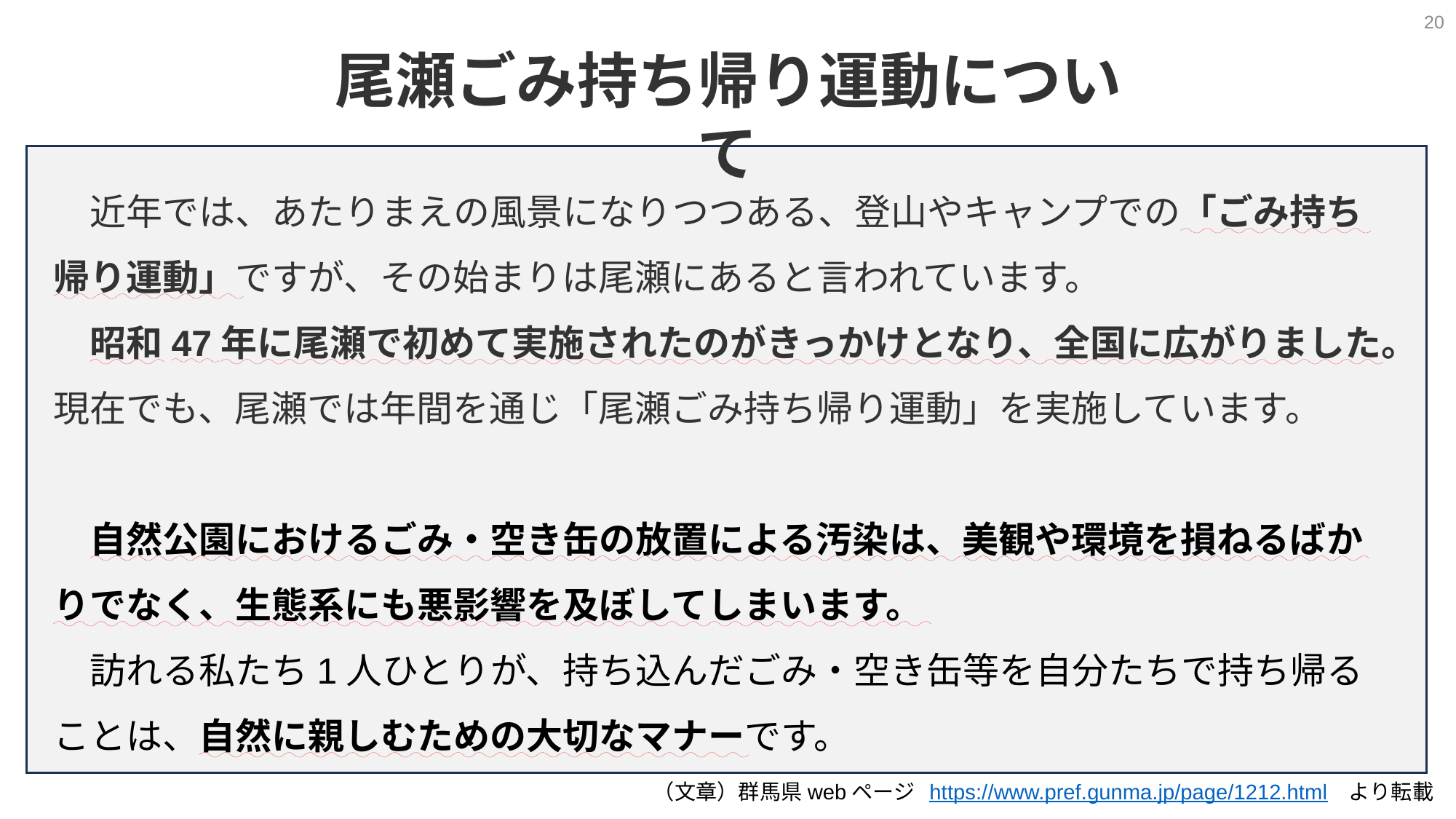

20
尾瀬ごみ持ち帰り運動について

　近年では、あたりまえの風景になりつつある、登山やキャンプでの「ごみ持ち帰り運動」ですが、その始まりは尾瀬にあると言われています。
　昭和47年に尾瀬で初めて実施されたのがきっかけとなり、全国に広がりました。現在でも、尾瀬では年間を通じ「尾瀬ごみ持ち帰り運動」を実施しています。

　自然公園におけるごみ・空き缶の放置による汚染は、美観や環境を損ねるばかりでなく、生態系にも悪影響を及ぼしてしまいます。
　訪れる私たち1人ひとりが、持ち込んだごみ・空き缶等を自分たちで持ち帰ることは、自然に親しむための大切なマナーです。
（文章）群馬県webページ  https://www.pref.gunma.jp/page/1212.html　より転載